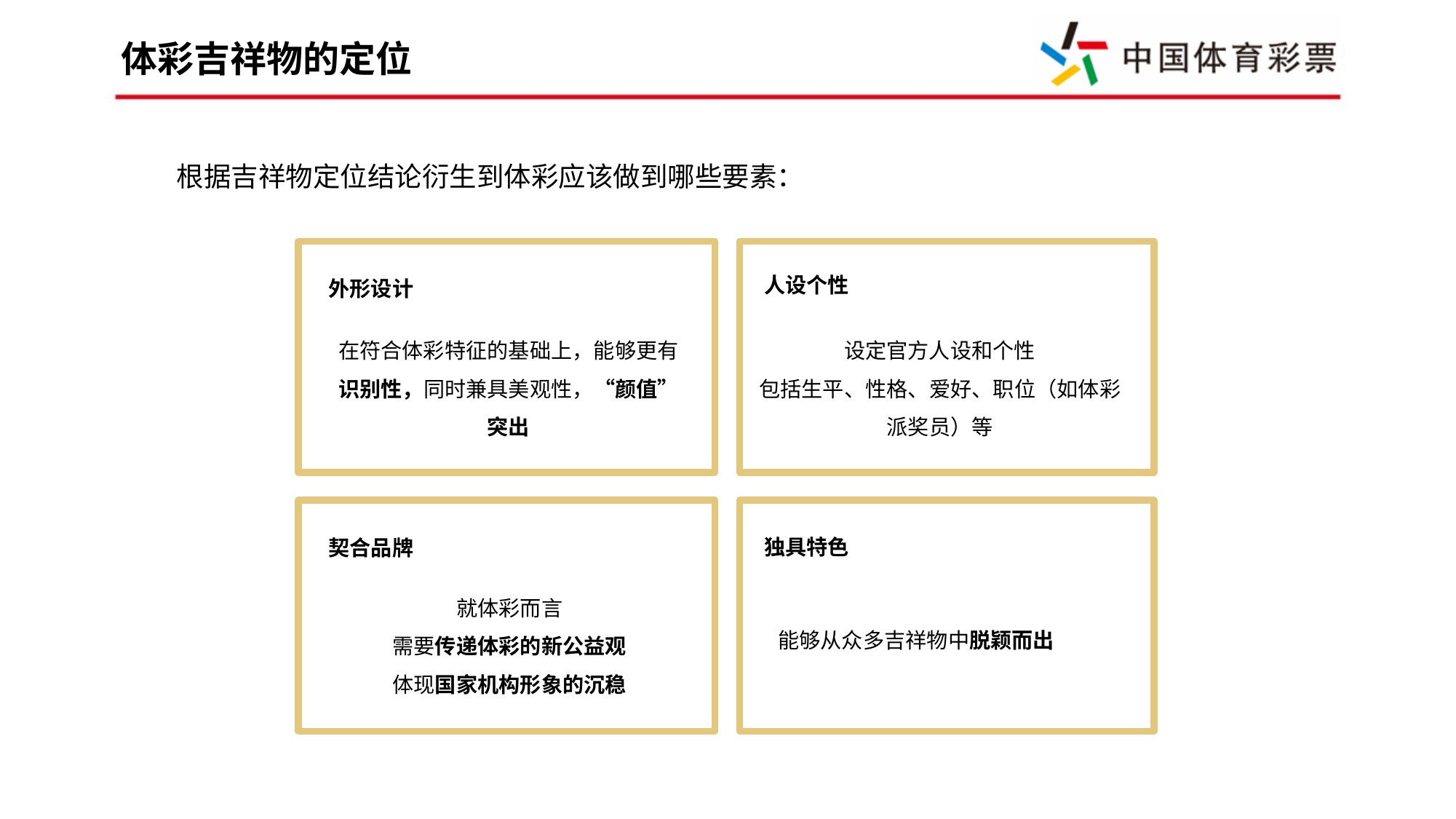

体彩吉祥物的定位
根据吉祥物定位结论衍生到体彩应该做到哪些要素：

人设个性
外形设计
在符合体彩特征的基础上，能够更有识别性，同时兼具美观性，“颜值”突出
设定官方人设和个性
包括生平、性格、爱好、职位（如体彩派奖员）等

独具特色
契合品牌
就体彩而言
需要传递体彩的新公益观
体现国家机构形象的沉稳

能够从众多吉祥物中脱颖而出